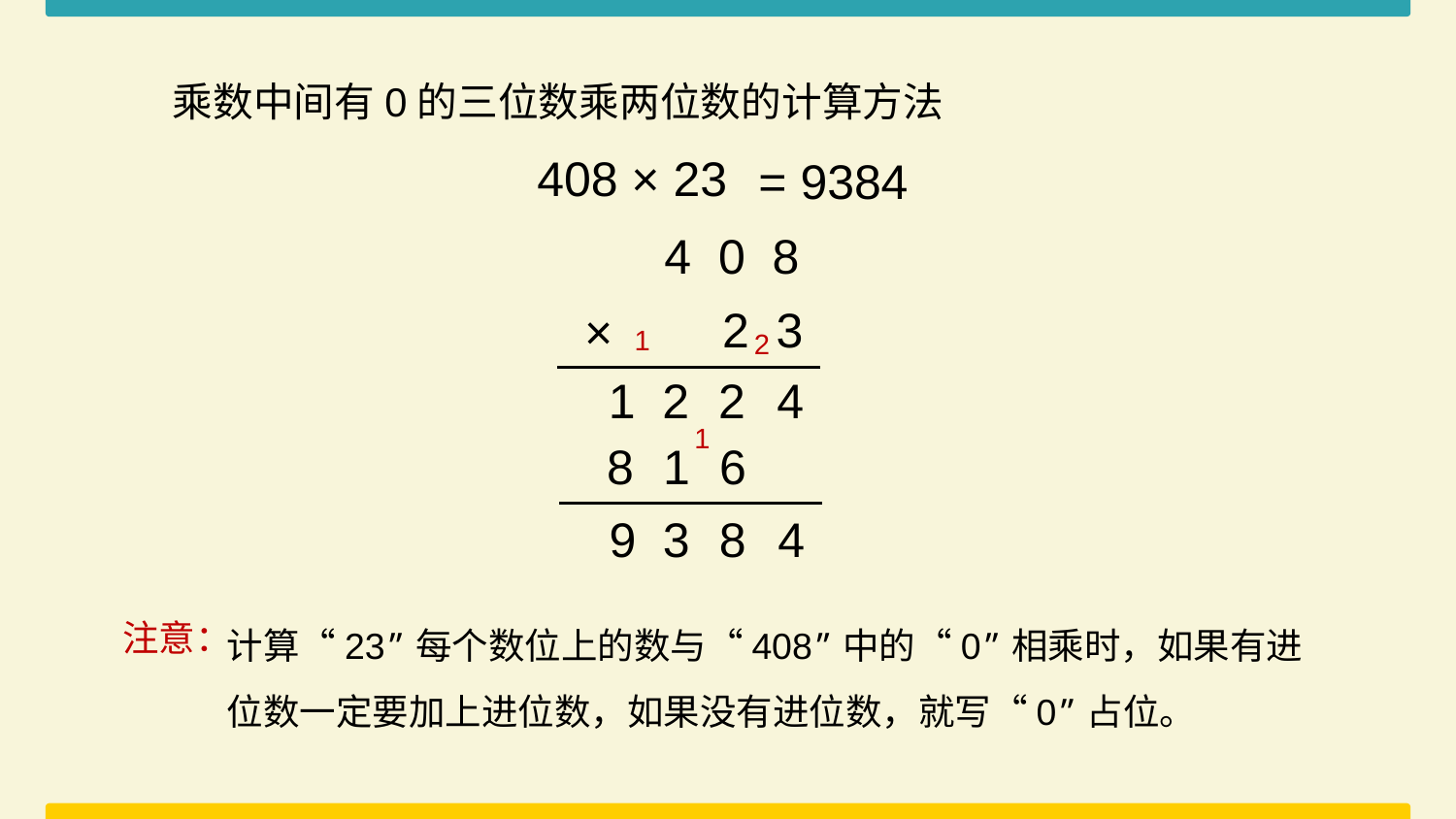

乘数中间有0的三位数乘两位数的计算方法
408 × 23
= 9384
4  0  8
2  3
×
1
2
1
2
2
4
1
8
1
6
9
3
8
4
计算“23”每个数位上的数与“408”中的“0”相乘时，如果有进位数一定要加上进位数，如果没有进位数，就写“0”占位。
注意：